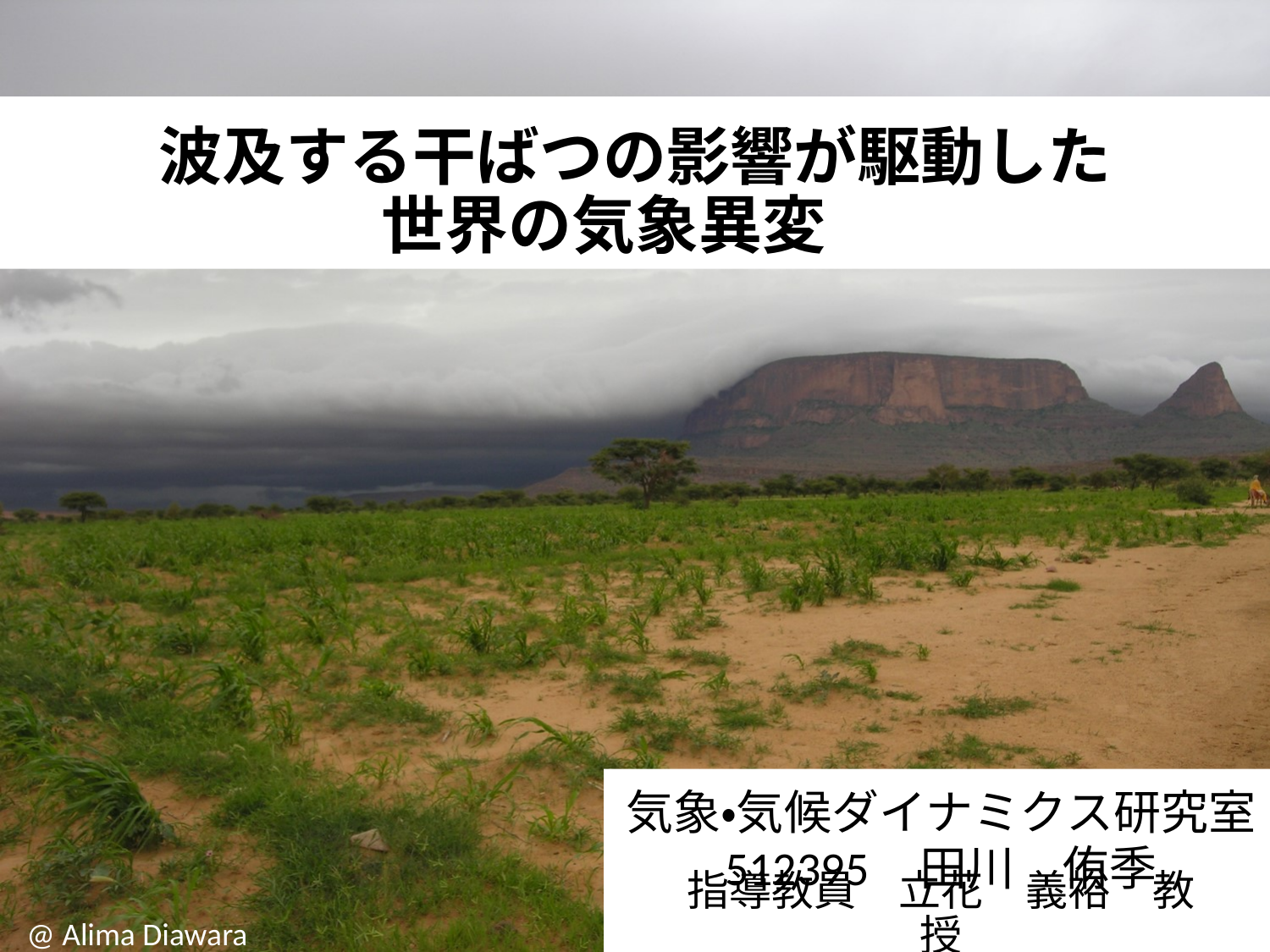

# 波及する干ばつの影響が駆動した 世界の気象異変

気象・気候ダイナミクス研究室
512395　田川　侑季

指導教員　立花　義裕　教授
1
@ Alima Diawara